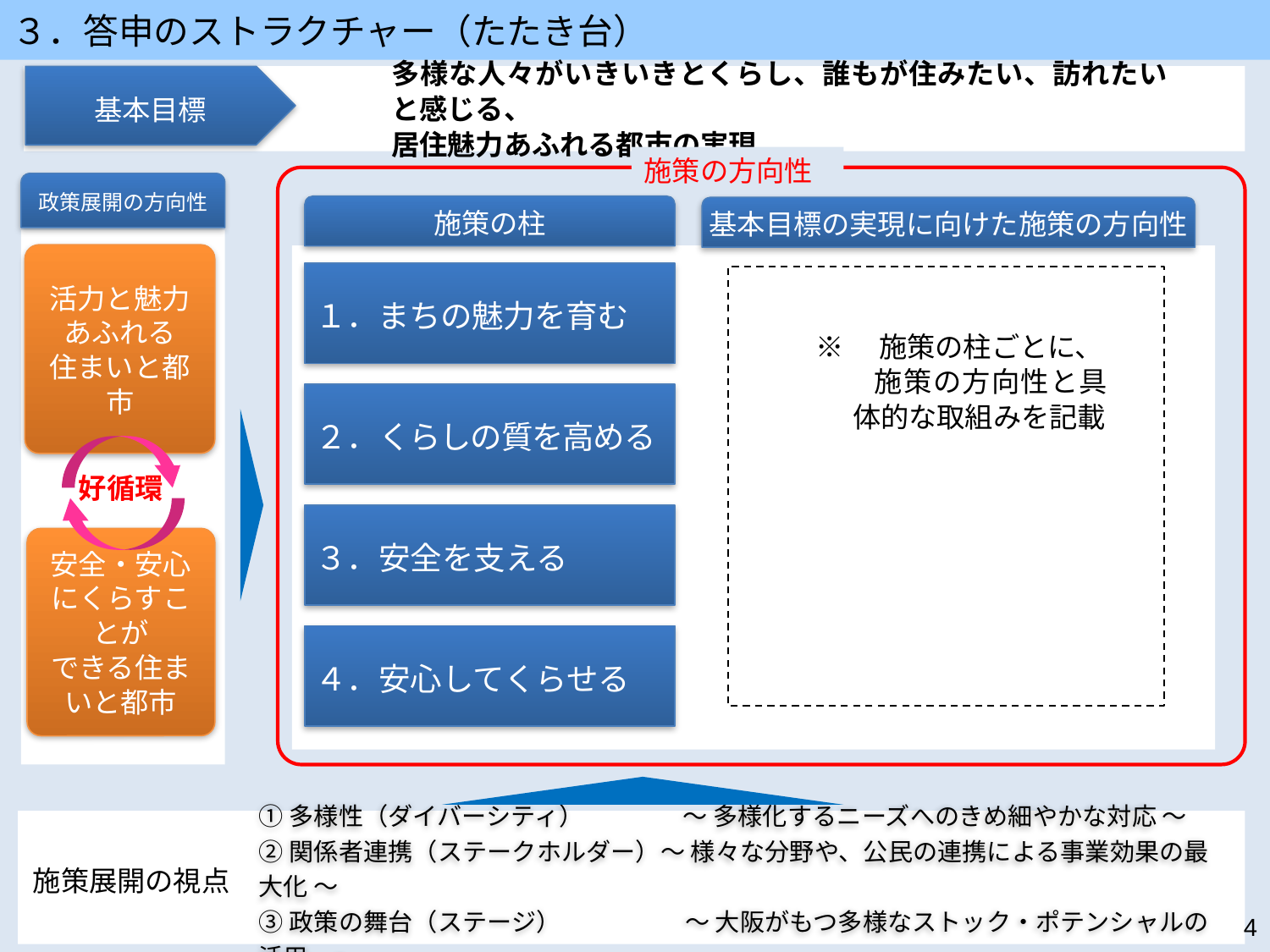

３．答申のストラクチャー（たたき台）

基本目標
多様な人々がいきいきとくらし、誰もが住みたい、訪れたいと感じる、
居住魅力あふれる都市の実現
施策の方向性

政策展開の方向性
施策の柱
基本目標の実現に向けた施策の方向性

活力と魅力
あふれる
住まいと都市

好循環

安全・安心にくらすことが
できる住まいと都市

１．まちの魅力を育む

※　施策の柱ごとに、
　　施策の方向性と具体的な取組みを記載
２．くらしの質を高める

３．安全を支える
４．安心してくらせる

①多様性（ダイバーシティ）　　　　～ 多様化するニーズへのきめ細やかな対応 ～
②関係者連携（ステークホルダー）～ 様々な分野や、公民の連携による事業効果の最大化 ～
③政策の舞台（ステージ）　　　　　～ 大阪がもつ多様なストック・ポテンシャルの活用　～
施策展開の視点
4